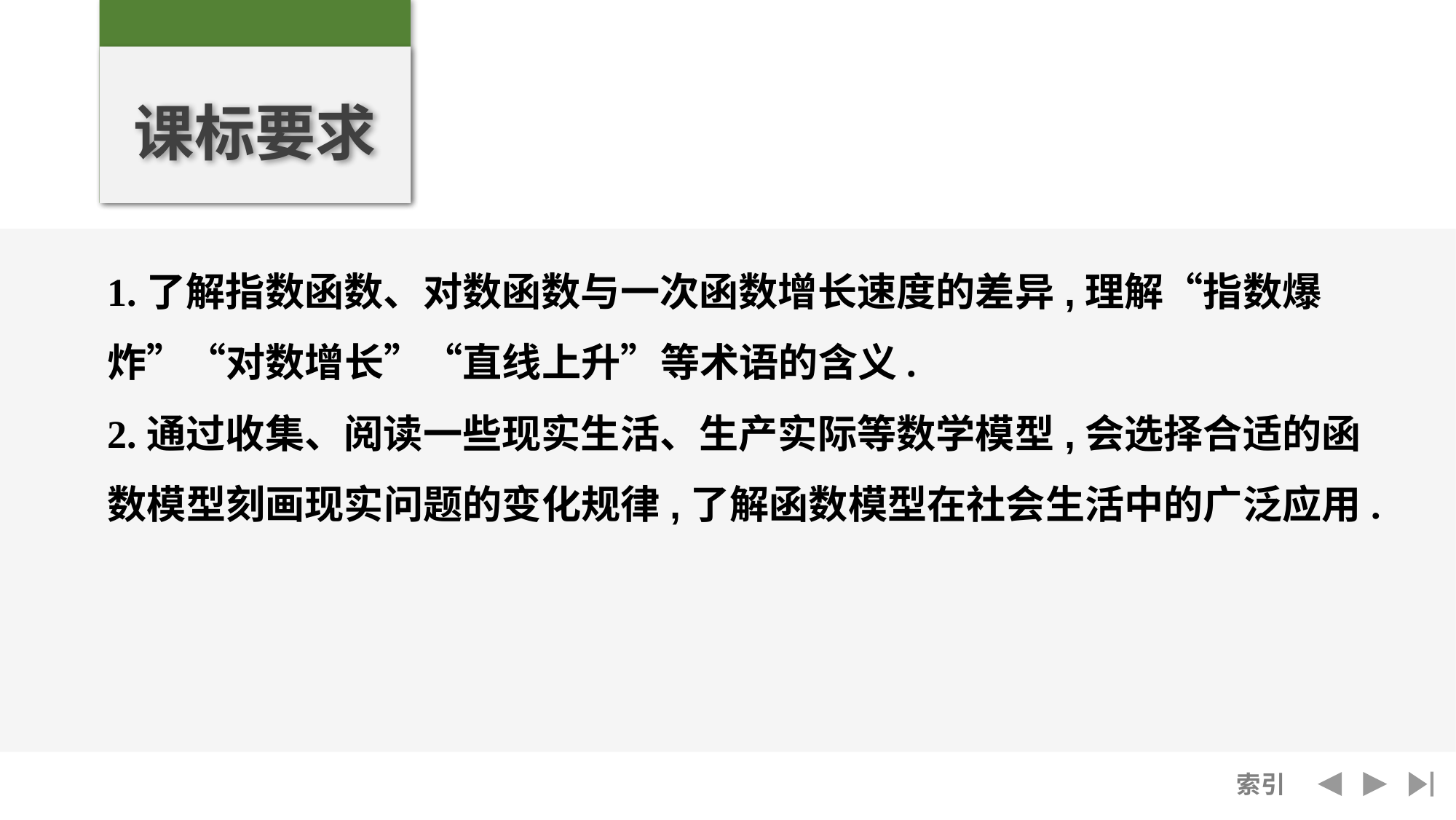

1.了解指数函数、对数函数与一次函数增长速度的差异,理解“指数爆炸”“对数增长”“直线上升”等术语的含义.
2.通过收集、阅读一些现实生活、生产实际等数学模型,会选择合适的函数模型刻画现实问题的变化规律,了解函数模型在社会生活中的广泛应用.